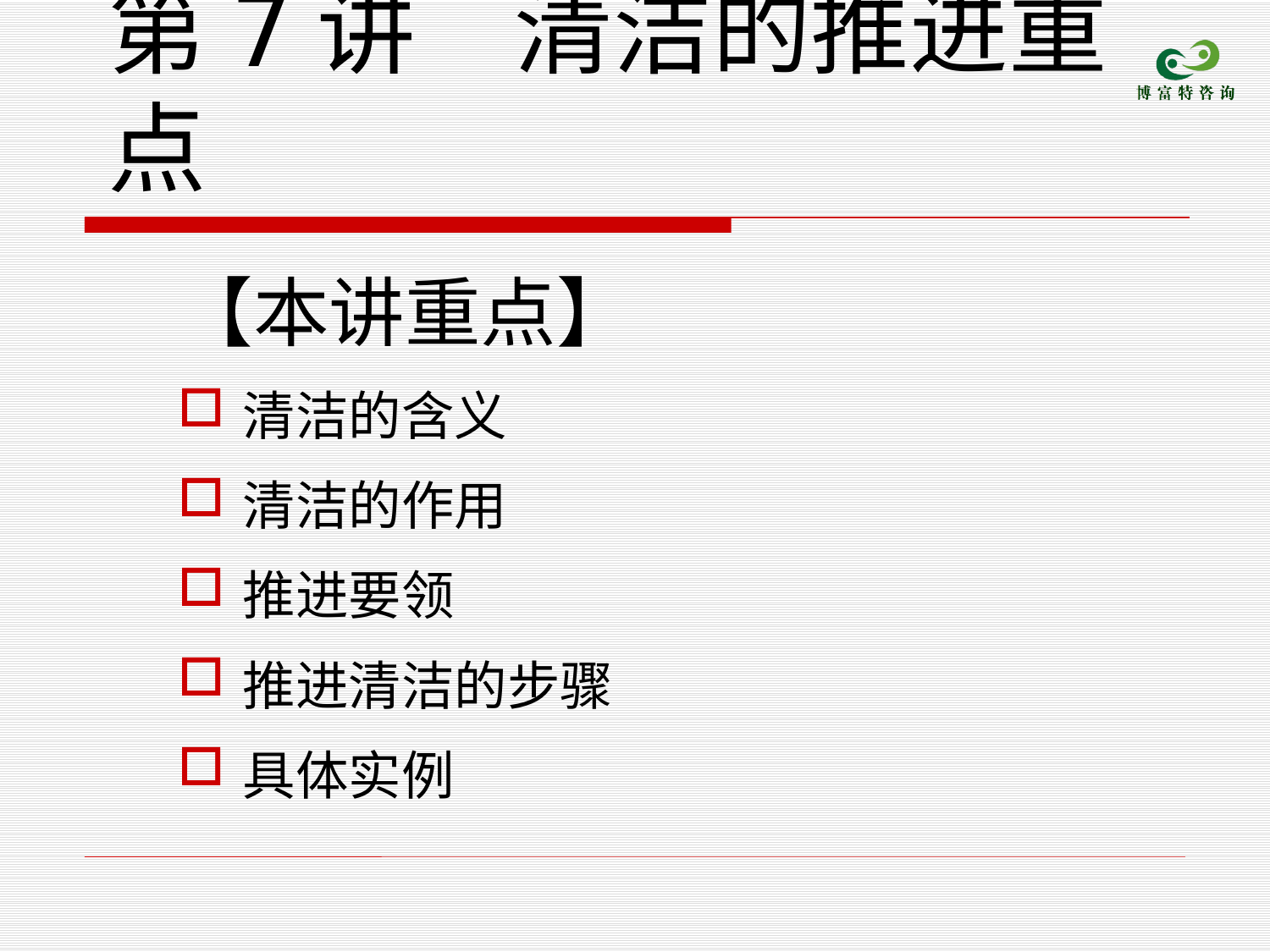

# 第7讲　清洁的推进重点
【本讲重点】
清洁的含义
清洁的作用
推进要领
推进清洁的步骤
具体实例
210